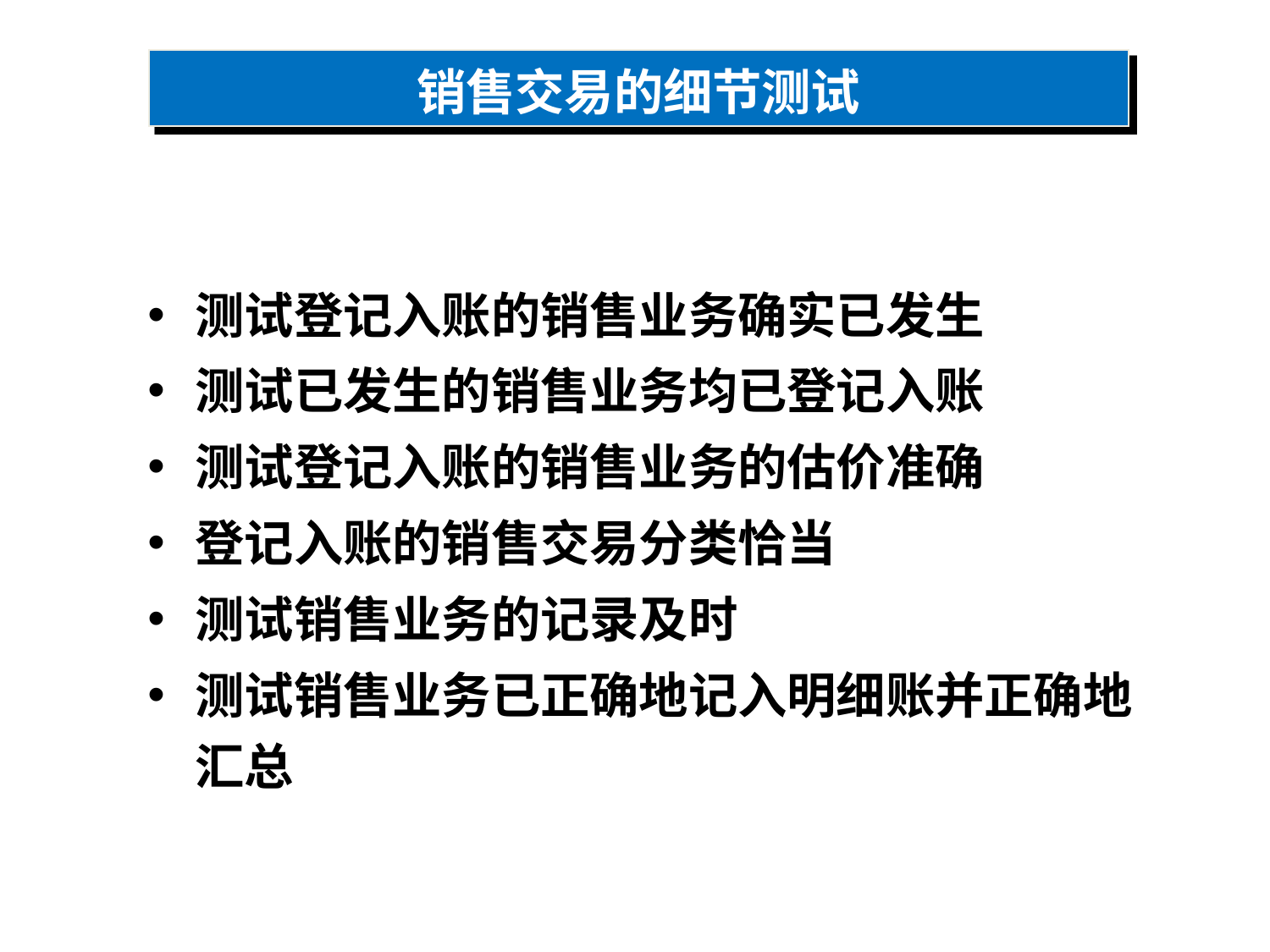

销售交易的细节测试
测试登记入账的销售业务确实已发生
测试已发生的销售业务均已登记入账
测试登记入账的销售业务的估价准确
登记入账的销售交易分类恰当
测试销售业务的记录及时
测试销售业务已正确地记入明细账并正确地汇总
35